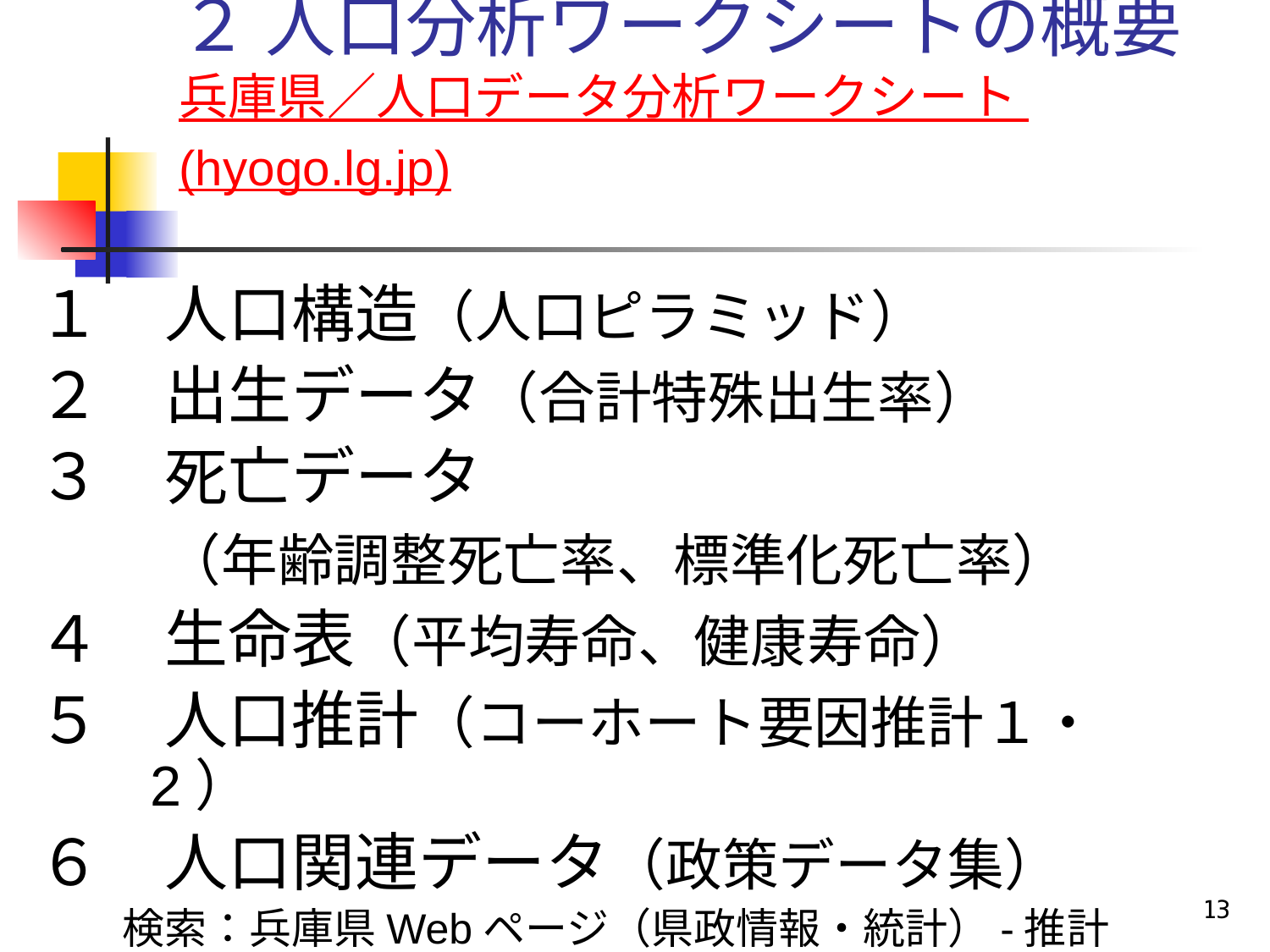

# ２ 人口分析ワークシートの概要 兵庫県／人口データ分析ワークシート (hyogo.lg.jp)
１　人口構造（人口ピラミッド）
２　出生データ（合計特殊出生率）
３　死亡データ
　　（年齢調整死亡率、標準化死亡率）
４　生命表（平均寿命、健康寿命）
５　人口推計（コーホート要因推計１・2）
６　人口関連データ（政策データ集）
　　検索：兵庫県Webページ（県政情報・統計）-推計人口・面積

13